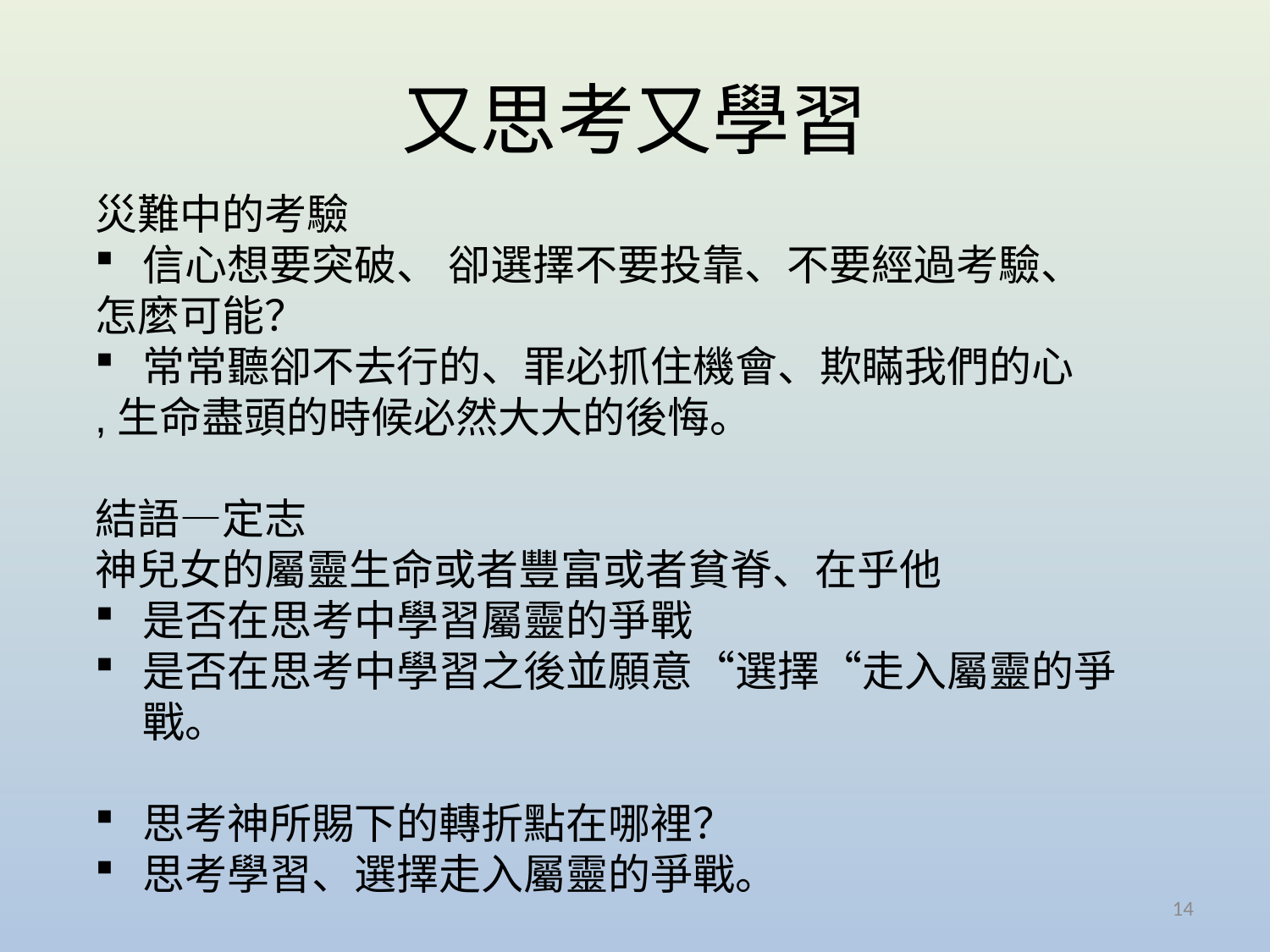

# 又思考又學習
災難中的考驗
信心想要突破、 卻選擇不要投靠、不要經過考驗、
怎麼可能？
常常聽卻不去行的、罪必抓住機會、欺瞞我們的心
,生命盡頭的時候必然大大的後悔。
結語—定志
神兒女的屬靈生命或者豐富或者貧脊、在乎他
是否在思考中學習屬靈的爭戰
是否在思考中學習之後並願意“選擇“走入屬靈的爭戰。
思考神所賜下的轉折點在哪裡？
思考學習、選擇走入屬靈的爭戰。
14